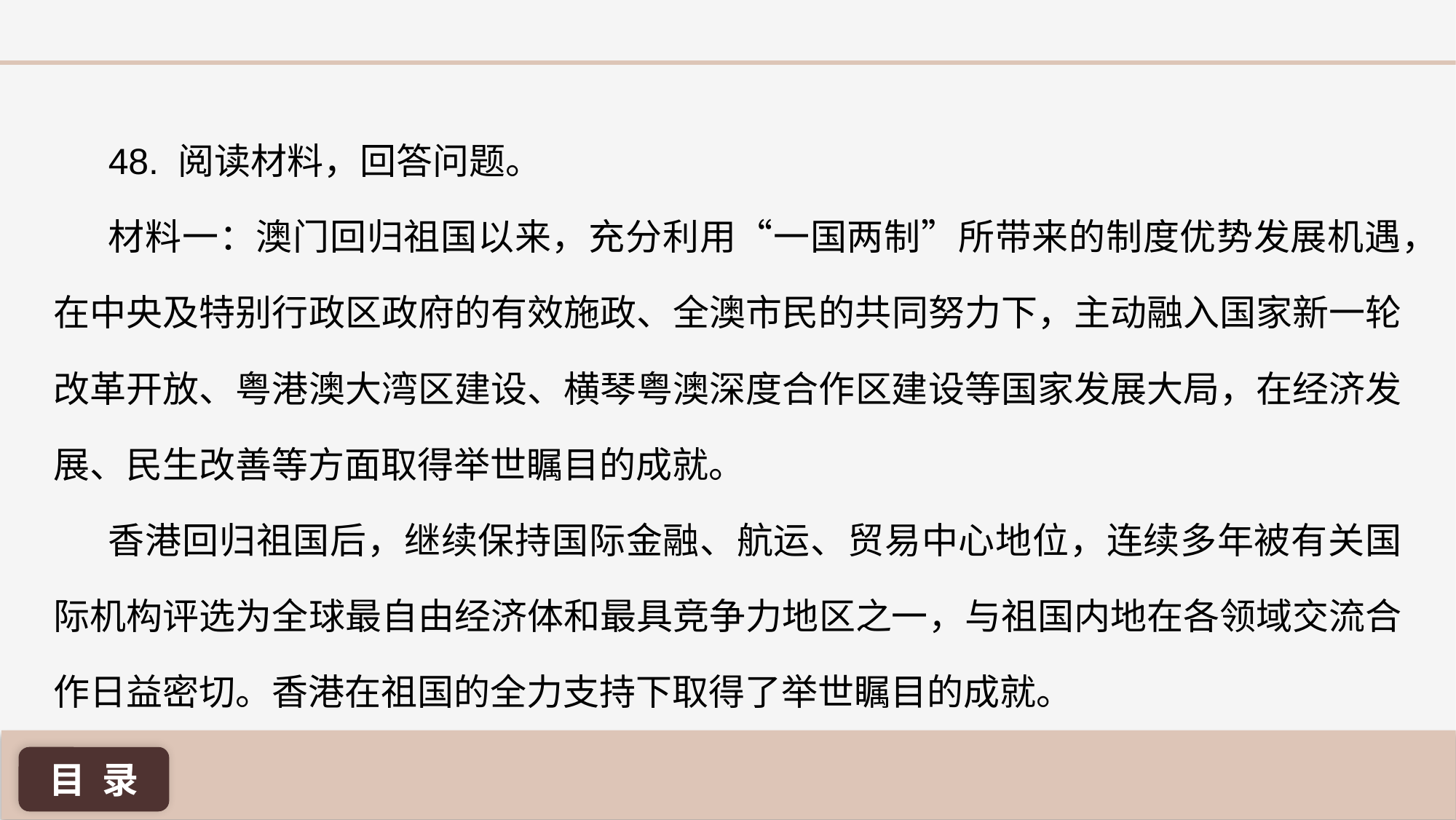

48. 阅读材料，回答问题。
材料一：澳门回归祖国以来，充分利用“一国两制”所带来的制度优势发展机遇，在中央及特别行政区政府的有效施政、全澳市民的共同努力下，主动融入国家新一轮改革开放、粤港澳大湾区建设、横琴粤澳深度合作区建设等国家发展大局，在经济发展、民生改善等方面取得举世瞩目的成就。
香港回归祖国后，继续保持国际金融、航运、贸易中心地位，连续多年被有关国际机构评选为全球最自由经济体和最具竞争力地区之一，与祖国内地在各领域交流合作日益密切。香港在祖国的全力支持下取得了举世瞩目的成就。